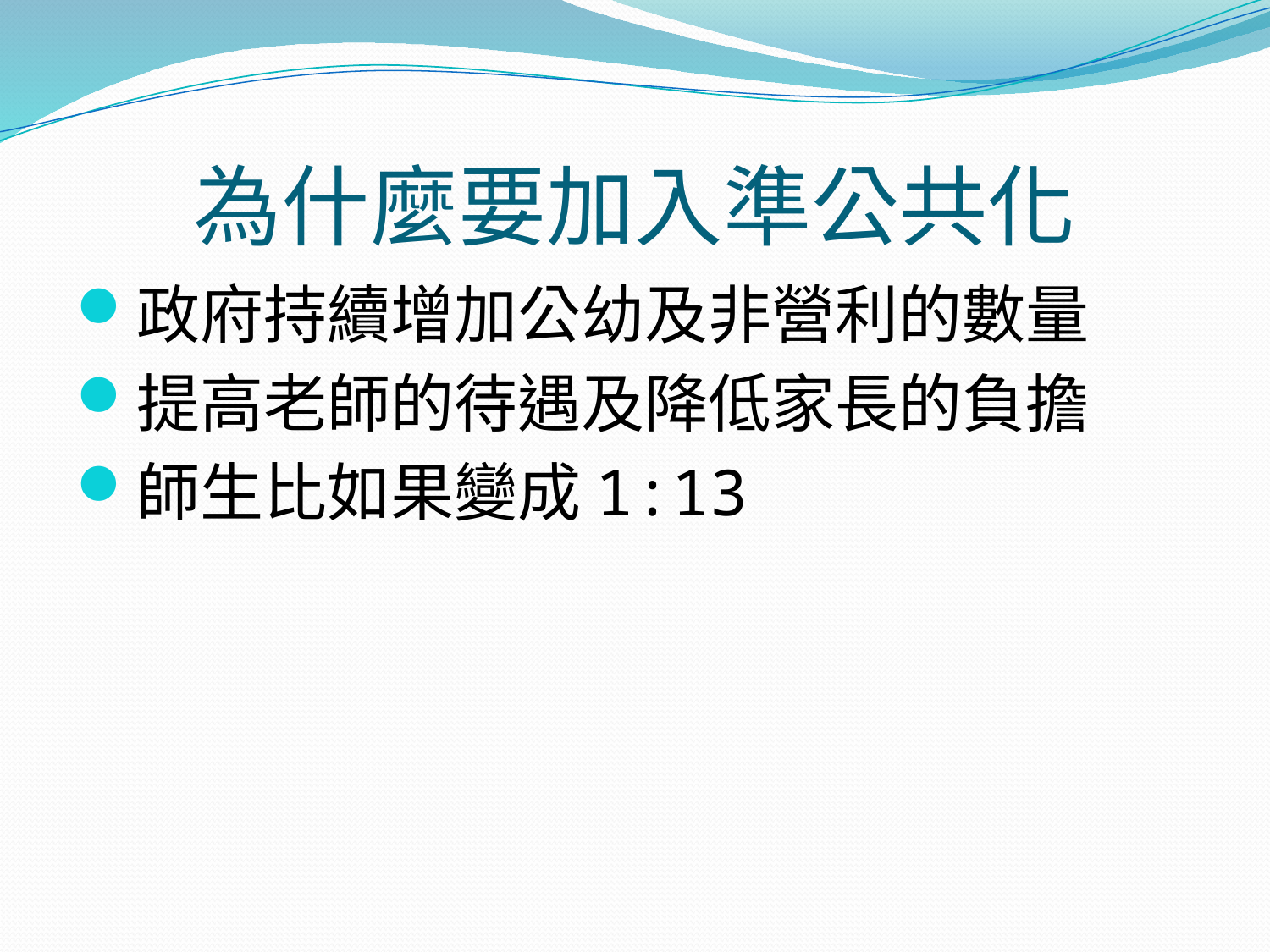

# 為什麼要加入準公共化
政府持續增加公幼及非營利的數量
提高老師的待遇及降低家長的負擔
師生比如果變成1:13